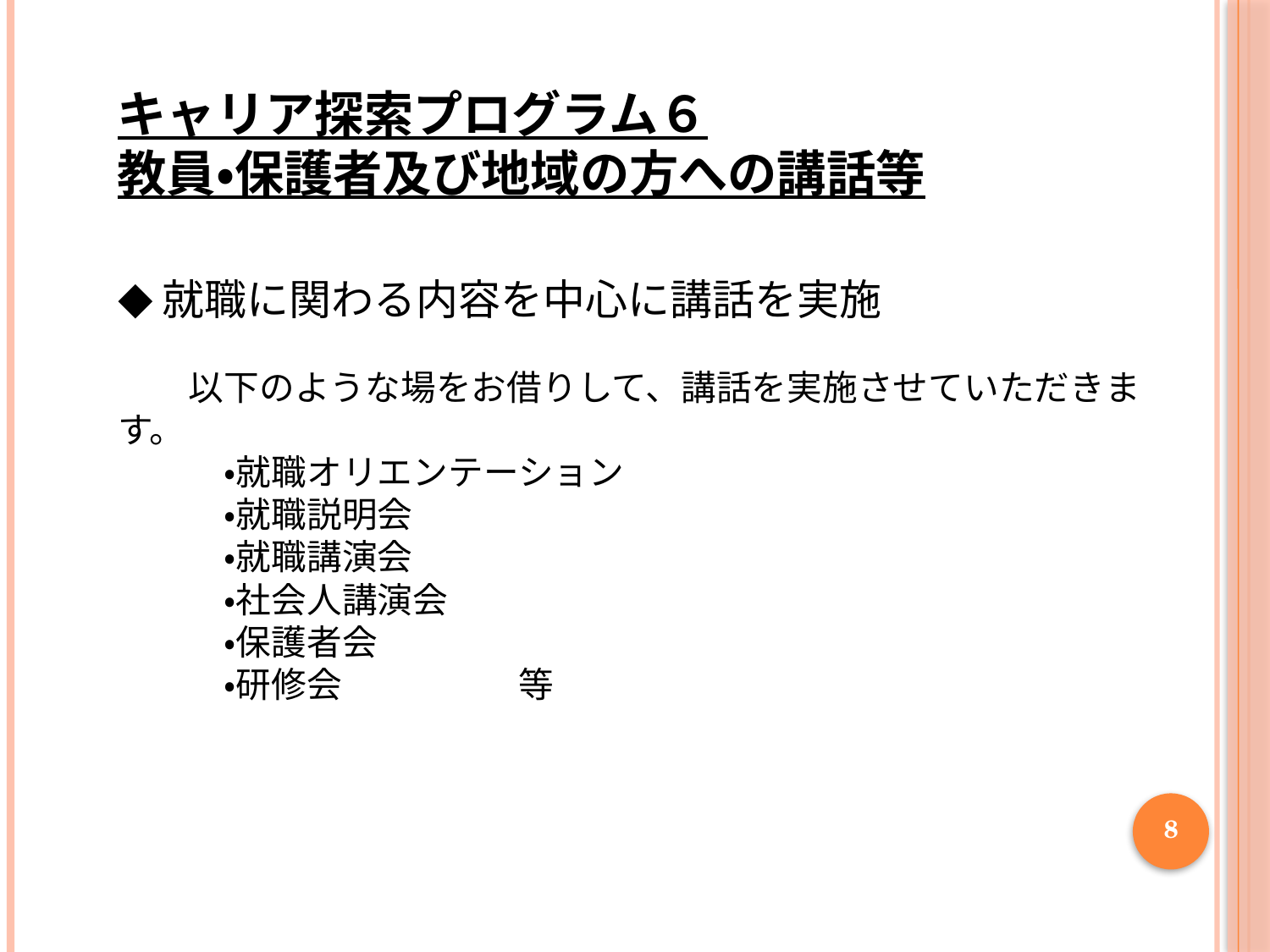

キャリア探索プログラム６
教員・保護者及び地域の方への講話等
◆就職に関わる内容を中心に講話を実施

　　以下のような場をお借りして、講話を実施させていただきます。
　　　・就職オリエンテーション
　　　・就職説明会
　　　・就職講演会
　　　・社会人講演会
　　　・保護者会
　　　・研修会　　　　　等

8